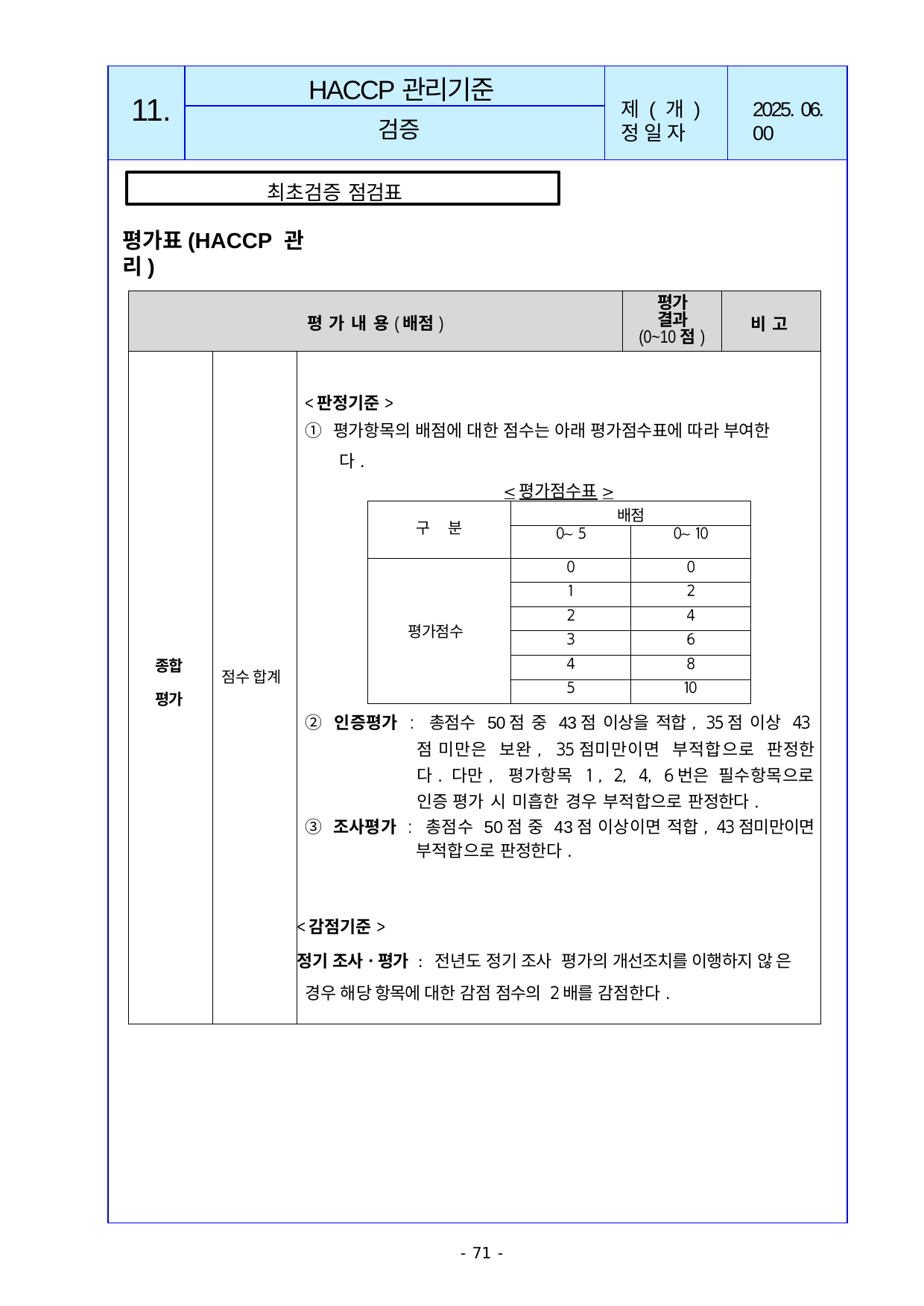

|  |  |  |  |
| --- | --- | --- | --- |
|  |  |  |  |
|  |  |  |  |
HACCP관리기준
11.
제 ( 개 ) 정 일 자
2025. 06. 00
검증
최초검증 점검표
평가표(HACCP 관리)
| 평 가 내 용(배점) |  |  | 평가 결과 (0~10점) | 비 고 |
| --- | --- | --- | --- | --- |
| 종합 평가 | 점수 합계 | <판정기준> ① 평가항목의 배점에 대한 점수는 아래 평가점수표에 따라 부여한 다. <평가점수표> ② 인증평가 : 총점수 50점 중 43점 이상을 적합, 35점 이상 43점 미만은 보완, 35점미만이면 부적합으로 판정한다. 다만, 평가항목 1 , 2, 4, 6번은 필수항목으로 인증 평가 시 미흡한 경우 부적합으로 판정한다. ③ 조사평가 : 총점수 50점 중 43점 이상이면 적합, 43점미만이면 부적합으로 판정한다. <감점기준> 정기 조사ㆍ평가 : 전년도 정기 조사· 평가의 개선조치를 이행하지 않 은 경우 해당 항목에 대한 감점 점수의 2배를 감점한다. |  |  |
| 구 분 | 배점 |  |
| --- | --- | --- |
|  | 0~ 5 | 0~ 10 |
| 평가점수 | 0 | 0 |
|  | 1 | 2 |
|  | 2 | 4 |
|  | 3 | 6 |
|  | 4 | 8 |
|  | 5 | 10 |
- 71 -